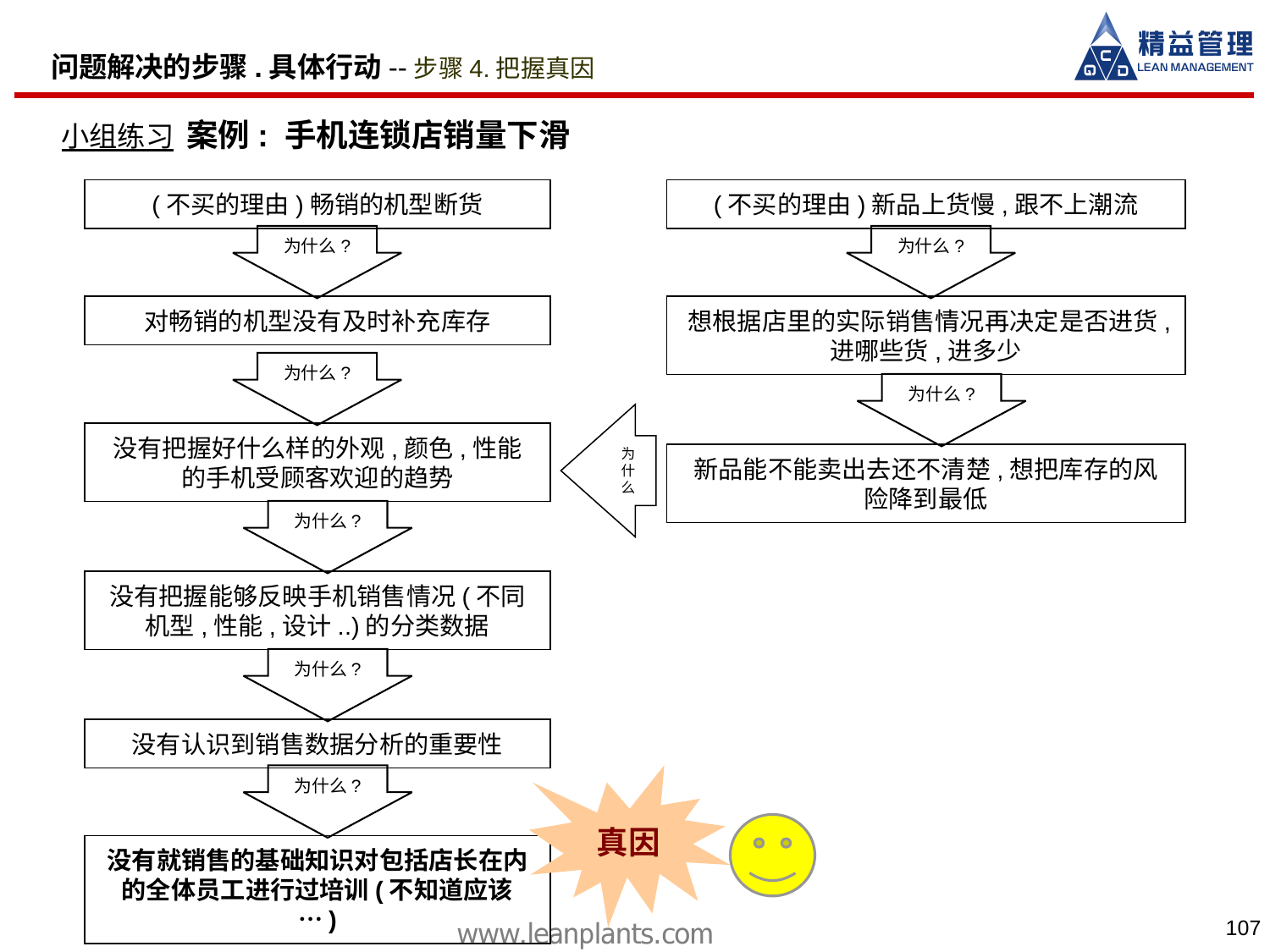

问题解决的步骤.具体行动--步骤4.把握真因
小组练习  案例: 手机连锁店销量下滑
(不买的理由)畅销的机型断货
(不买的理由)新品上货慢,跟不上潮流
为什么?
为什么?
对畅销的机型没有及时补充库存
想根据店里的实际销售情况再决定是否进货,进哪些货,进多少
为什么?
为什么?
没有把握好什么样的外观,颜色,性能的手机受顾客欢迎的趋势
为什么
新品能不能卖出去还不清楚,想把库存的风险降到最低
为什么?
没有把握能够反映手机销售情况(不同机型,性能,设计..)的分类数据
为什么?
没有认识到销售数据分析的重要性
为什么?
真因

没有就销售的基础知识对包括店长在内的全体员工进行过培训(不知道应该…)